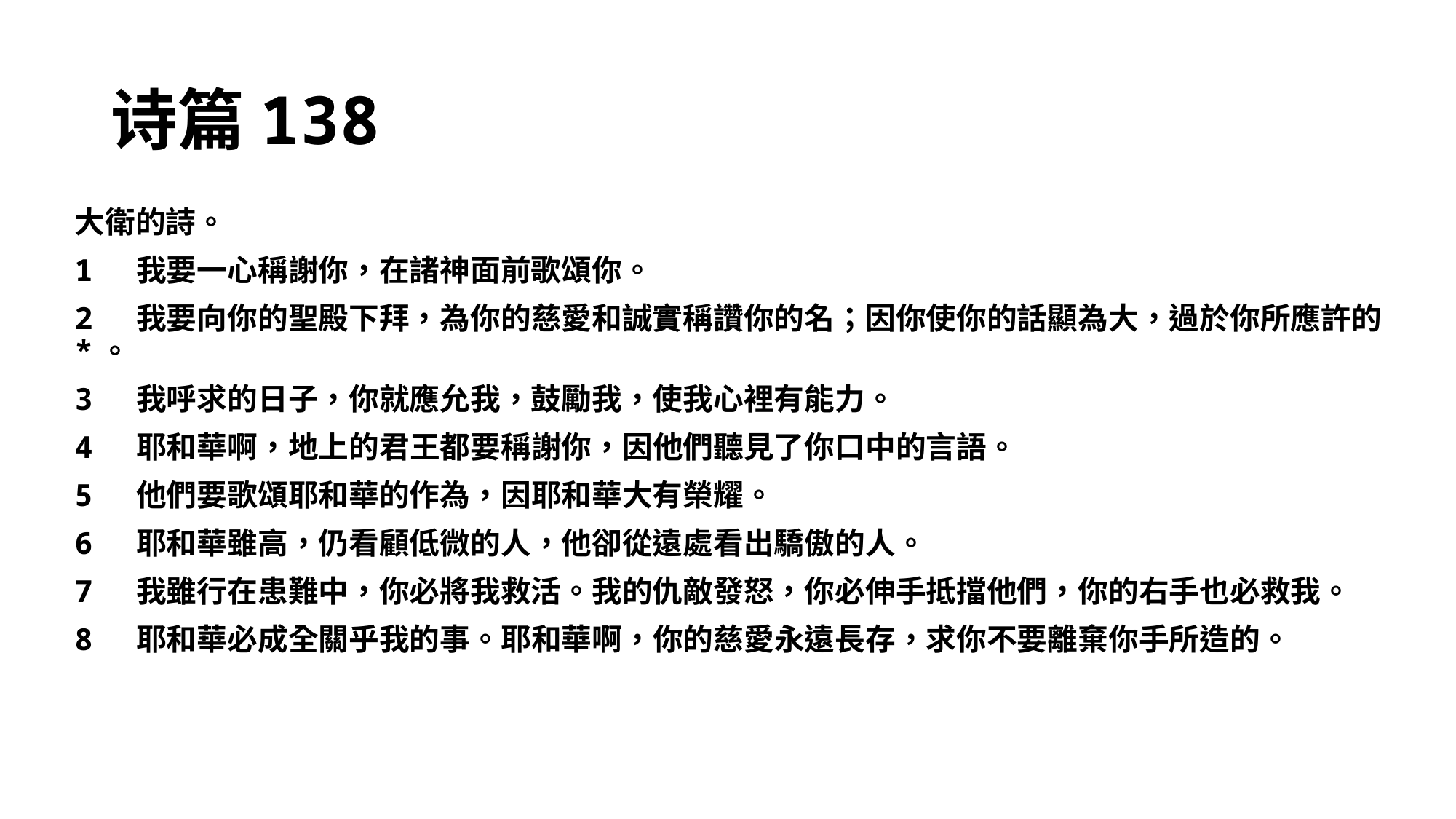

# 诗篇138
大衛的詩。
1  我要一心稱謝你，在諸神面前歌頌你。
2  我要向你的聖殿下拜，為你的慈愛和誠實稱讚你的名；因你使你的話顯為大，過於你所應許的*。
3  我呼求的日子，你就應允我，鼓勵我，使我心裡有能力。
4  耶和華啊，地上的君王都要稱謝你，因他們聽見了你口中的言語。
5  他們要歌頌耶和華的作為，因耶和華大有榮耀。
6  耶和華雖高，仍看顧低微的人，他卻從遠處看出驕傲的人。
7  我雖行在患難中，你必將我救活。我的仇敵發怒，你必伸手抵擋他們，你的右手也必救我。
8  耶和華必成全關乎我的事。耶和華啊，你的慈愛永遠長存，求你不要離棄你手所造的。